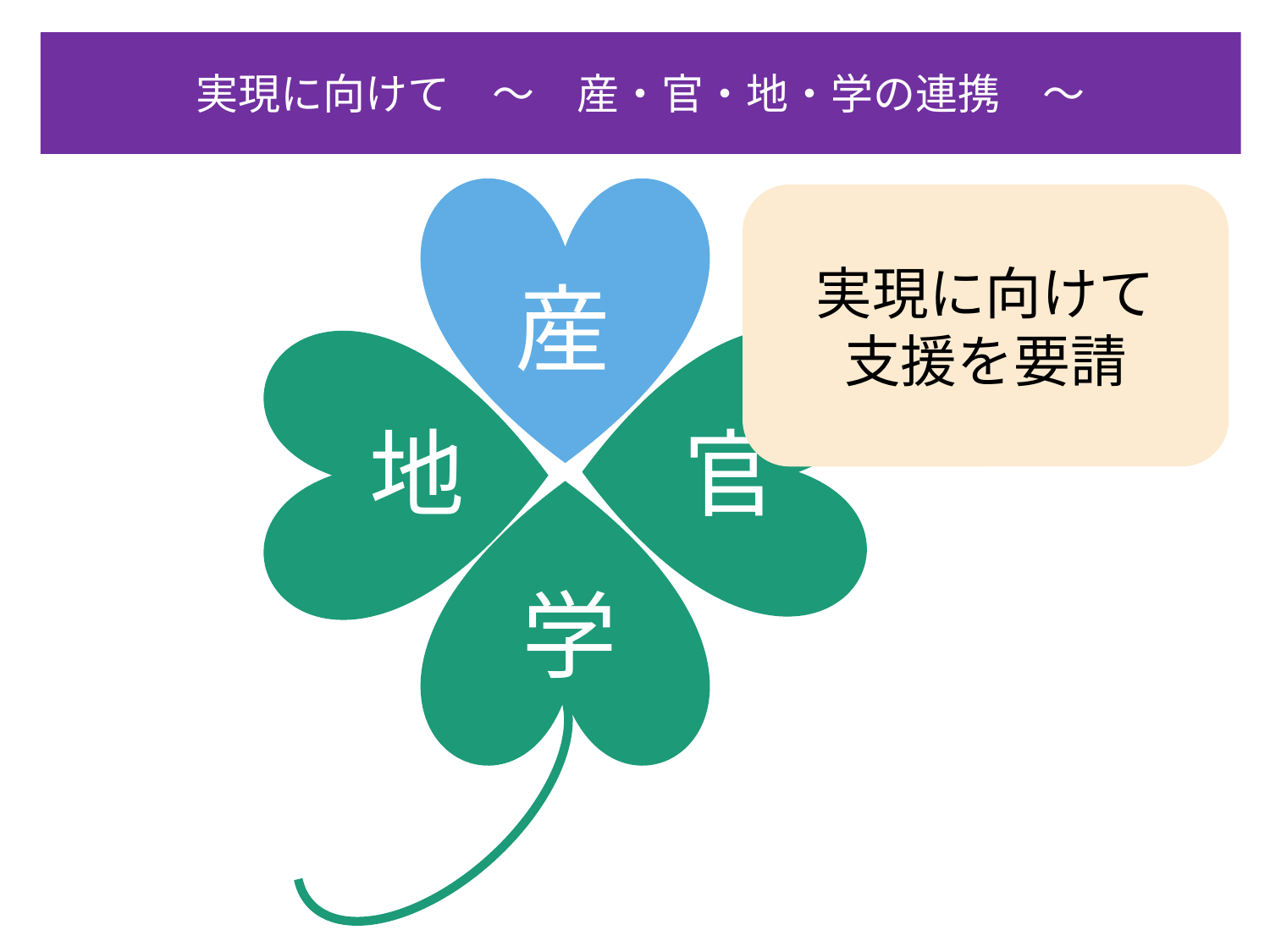

実現に向けて　～　産・官・地・学の連携　～

実現に向けて
支援を要請
産

地
官

学